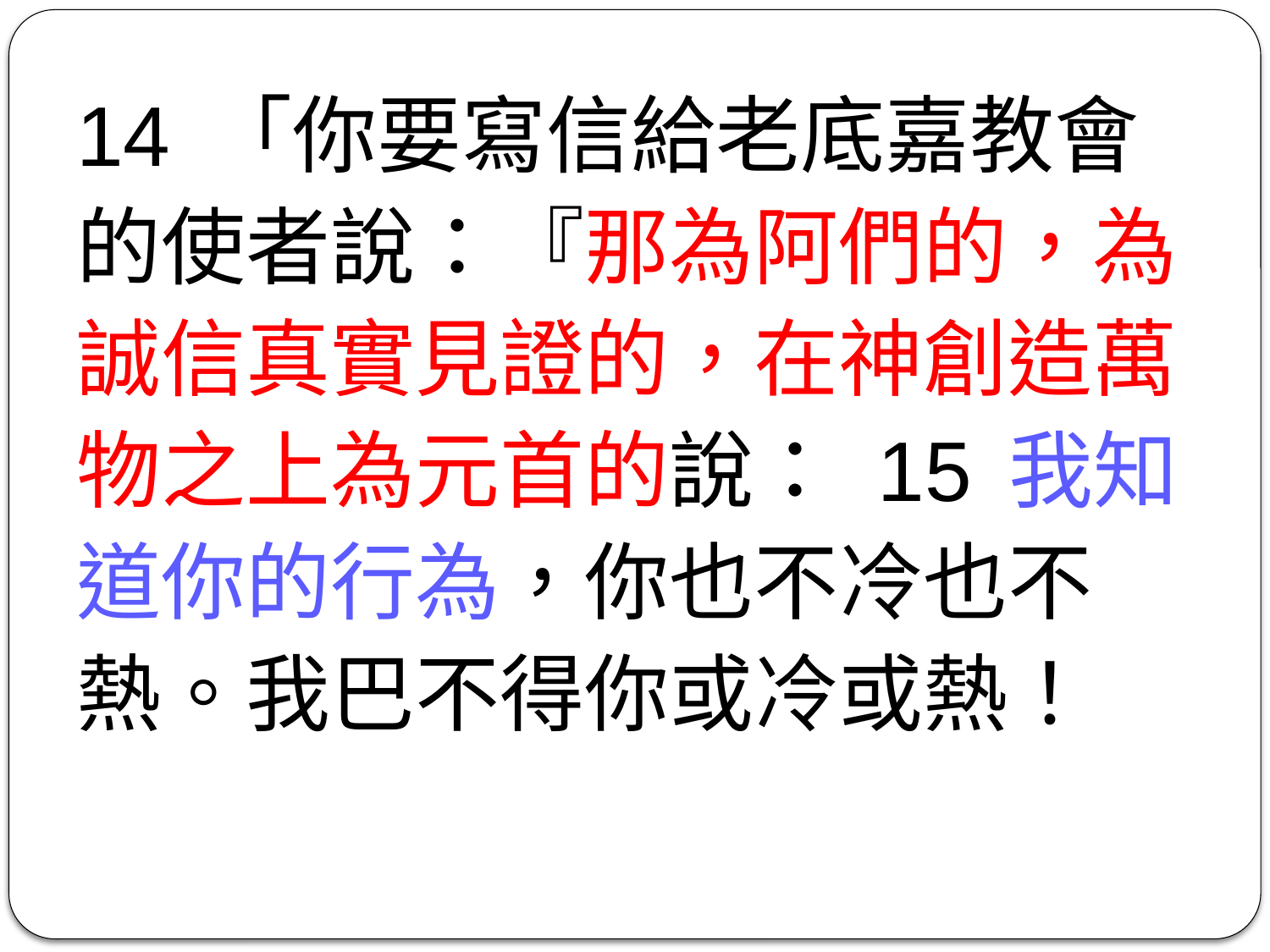

14 「你要寫信給老底嘉教會的使者說：『那為阿們的，為誠信真實見證的，在神創造萬物之上為元首的說： 15 我知道你的行為，你也不冷也不熱。我巴不得你或冷或熱！